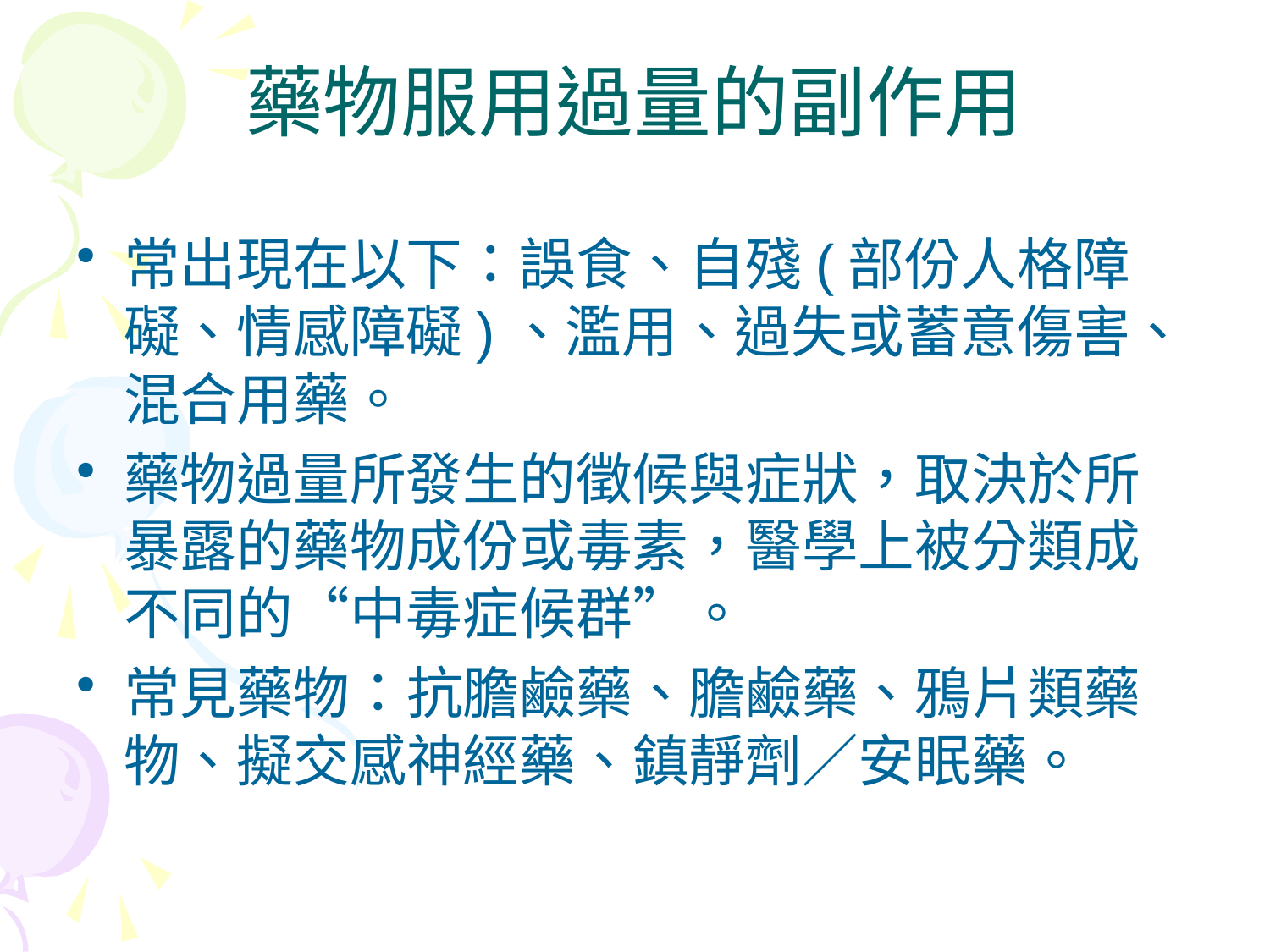

# 藥物服用過量的副作用
常出現在以下：誤食、自殘(部份人格障礙、情感障礙)、濫用、過失或蓄意傷害、混合用藥。
藥物過量所發生的徵候與症狀，取決於所暴露的藥物成份或毒素，醫學上被分類成不同的“中毒症候群”。
常見藥物：抗膽鹼藥、膽鹼藥、鴉片類藥物、擬交感神經藥、鎮靜劑／安眠藥。